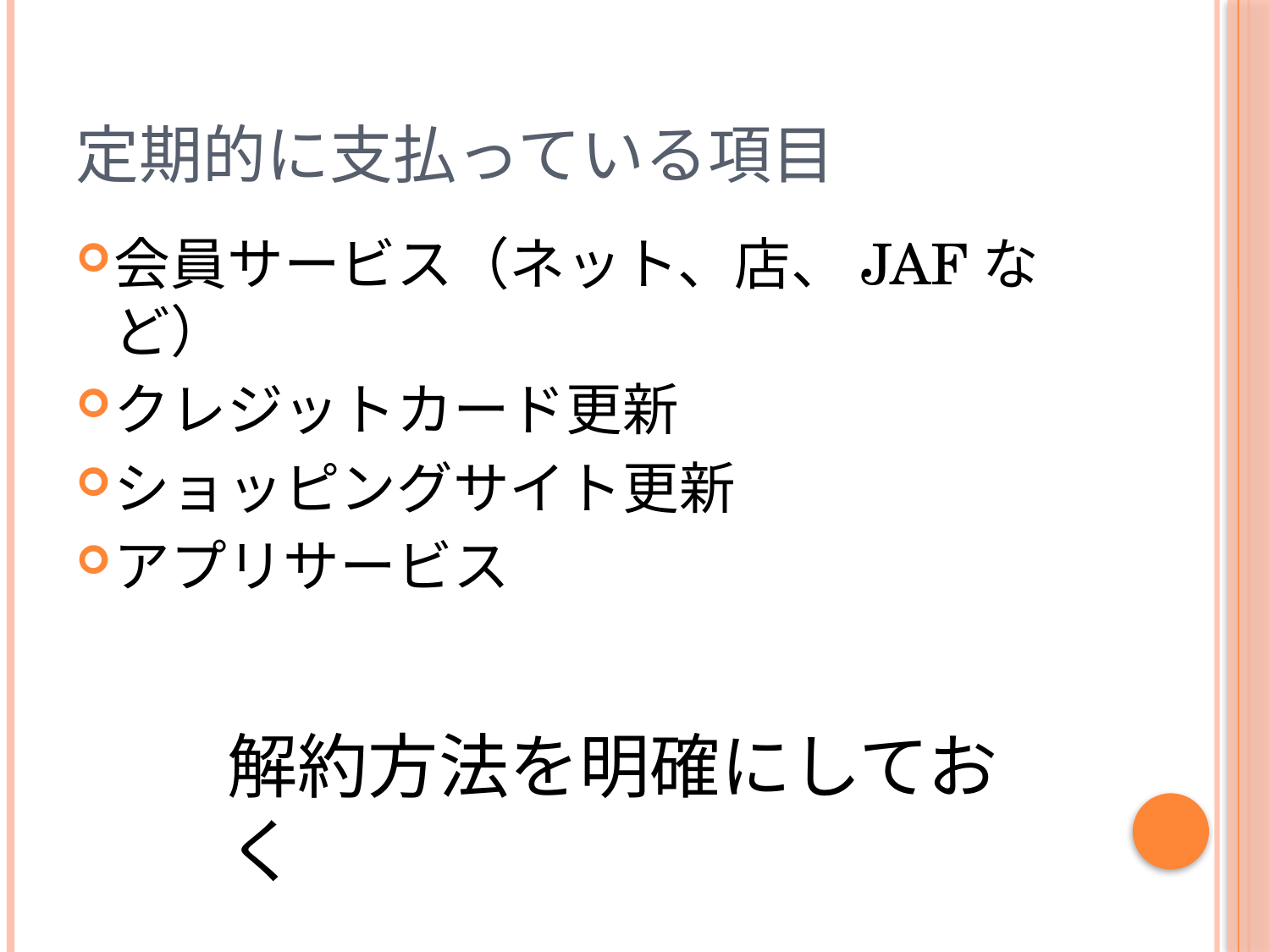

# 定期的に支払っている項目
会員サービス（ネット、店、JAFなど）
クレジットカード更新
ショッピングサイト更新
アプリサービス

解約方法を明確にしておく